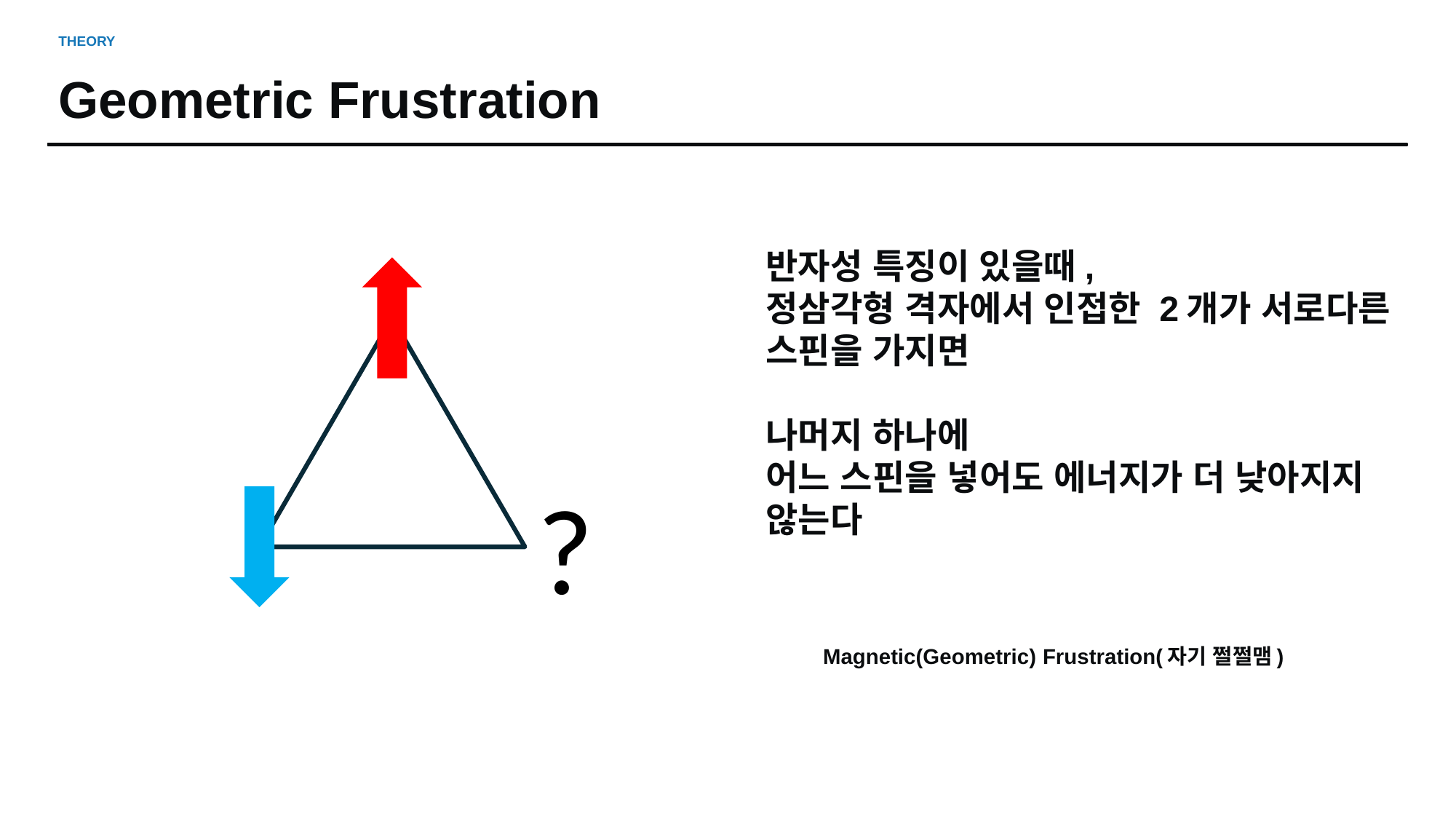

THEORY
Geometric Frustration

반자성 특징이 있을때,
정삼각형 격자에서 인접한 2개가 서로다른 스핀을 가지면

나머지 하나에
어느 스핀을 넣어도 에너지가 더 낮아지지 않는다

?

Magnetic(Geometric) Frustration(자기 쩔쩔맴)